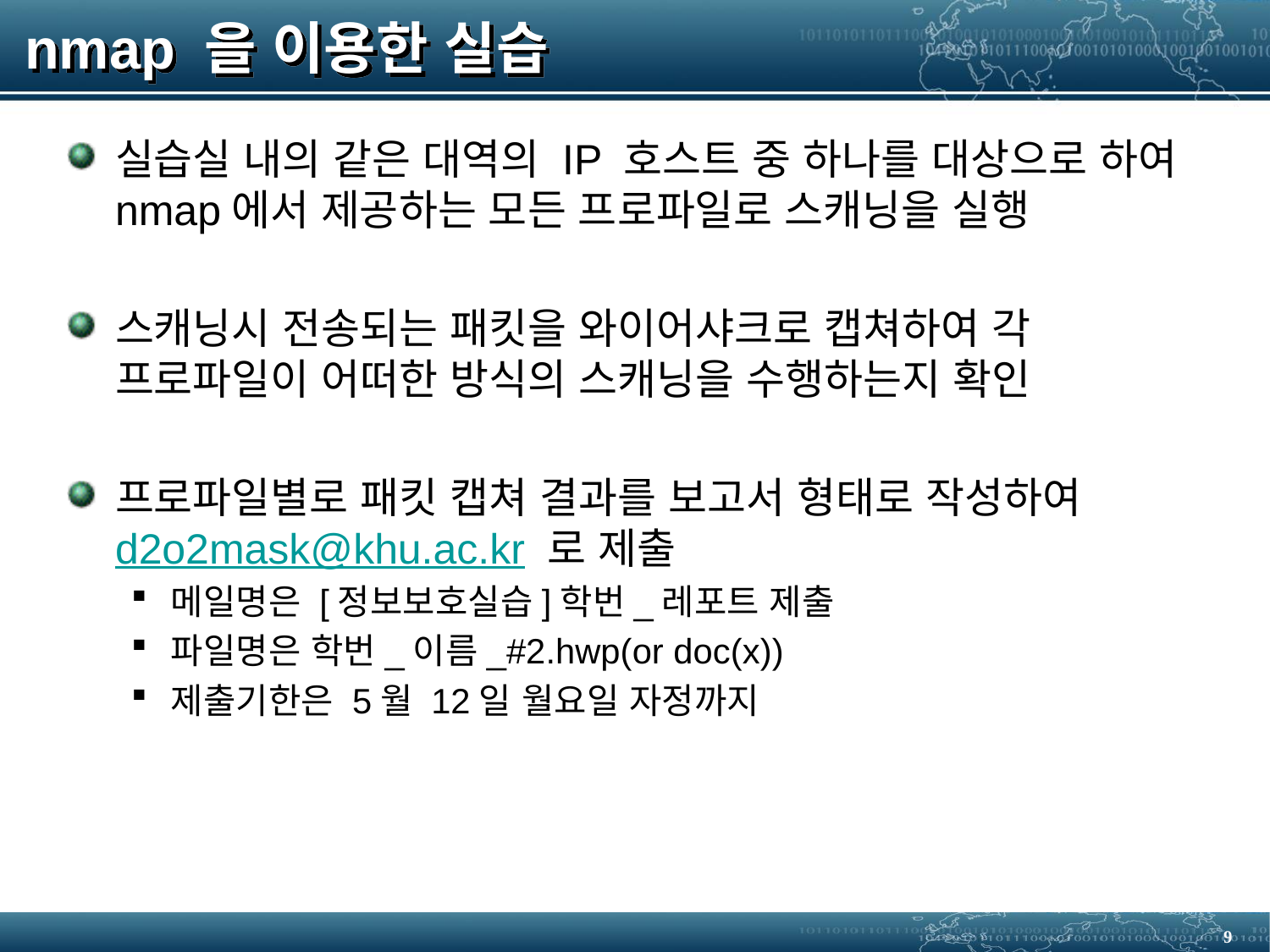

# nmap 을 이용한 실습
실습실 내의 같은 대역의 IP 호스트 중 하나를 대상으로 하여 nmap에서 제공하는 모든 프로파일로 스캐닝을 실행

스캐닝시 전송되는 패킷을 와이어샤크로 캡쳐하여 각 프로파일이 어떠한 방식의 스캐닝을 수행하는지 확인

프로파일별로 패킷 캡쳐 결과를 보고서 형태로 작성하여 d2o2mask@khu.ac.kr 로 제출
메일명은 [정보보호실습]학번_레포트 제출
파일명은 학번_이름_#2.hwp(or doc(x))
제출기한은 5월 12일 월요일 자정까지
9